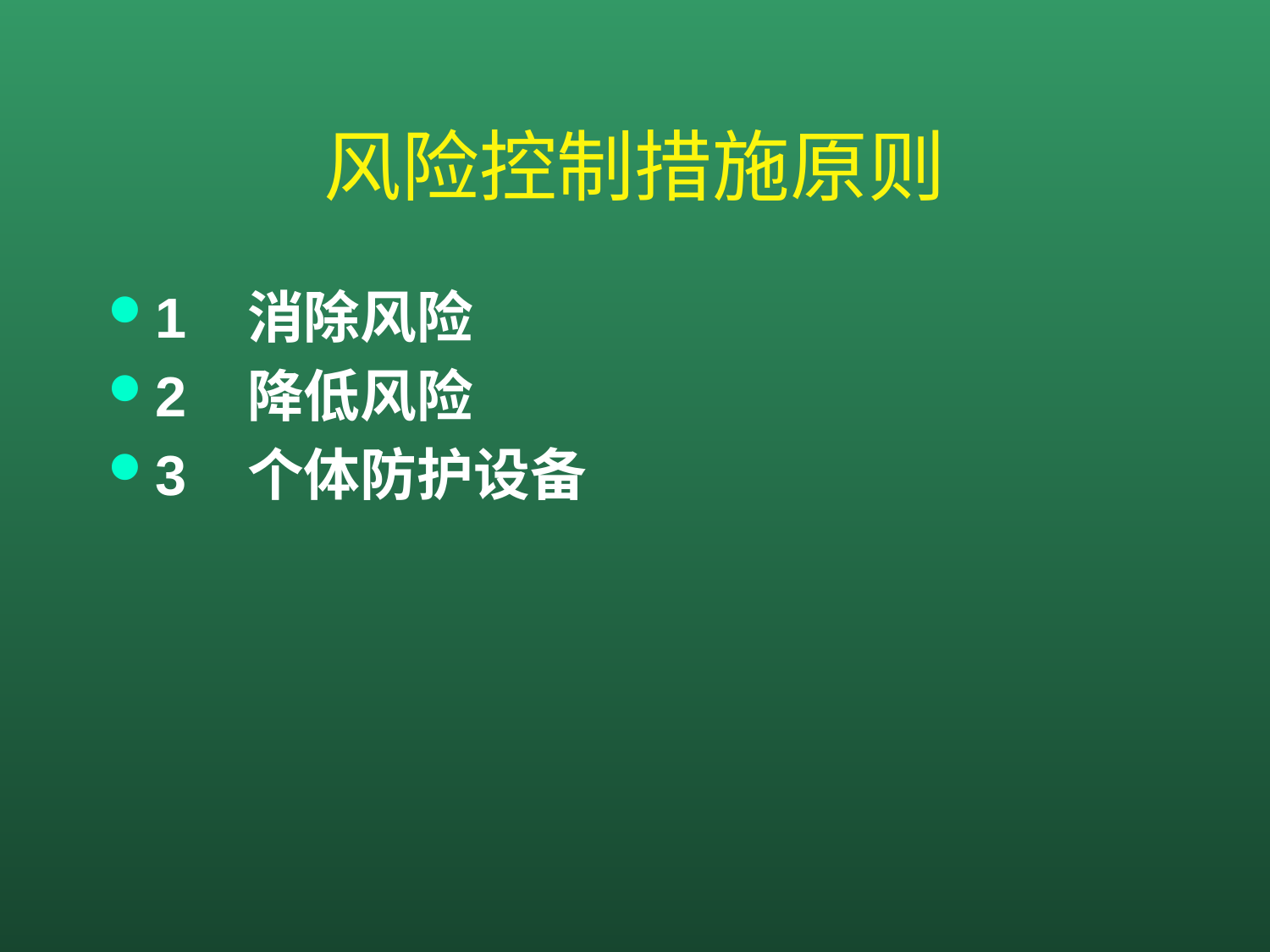

# 风险控制措施原则
1   消除风险
2   降低风险
3   个体防护设备